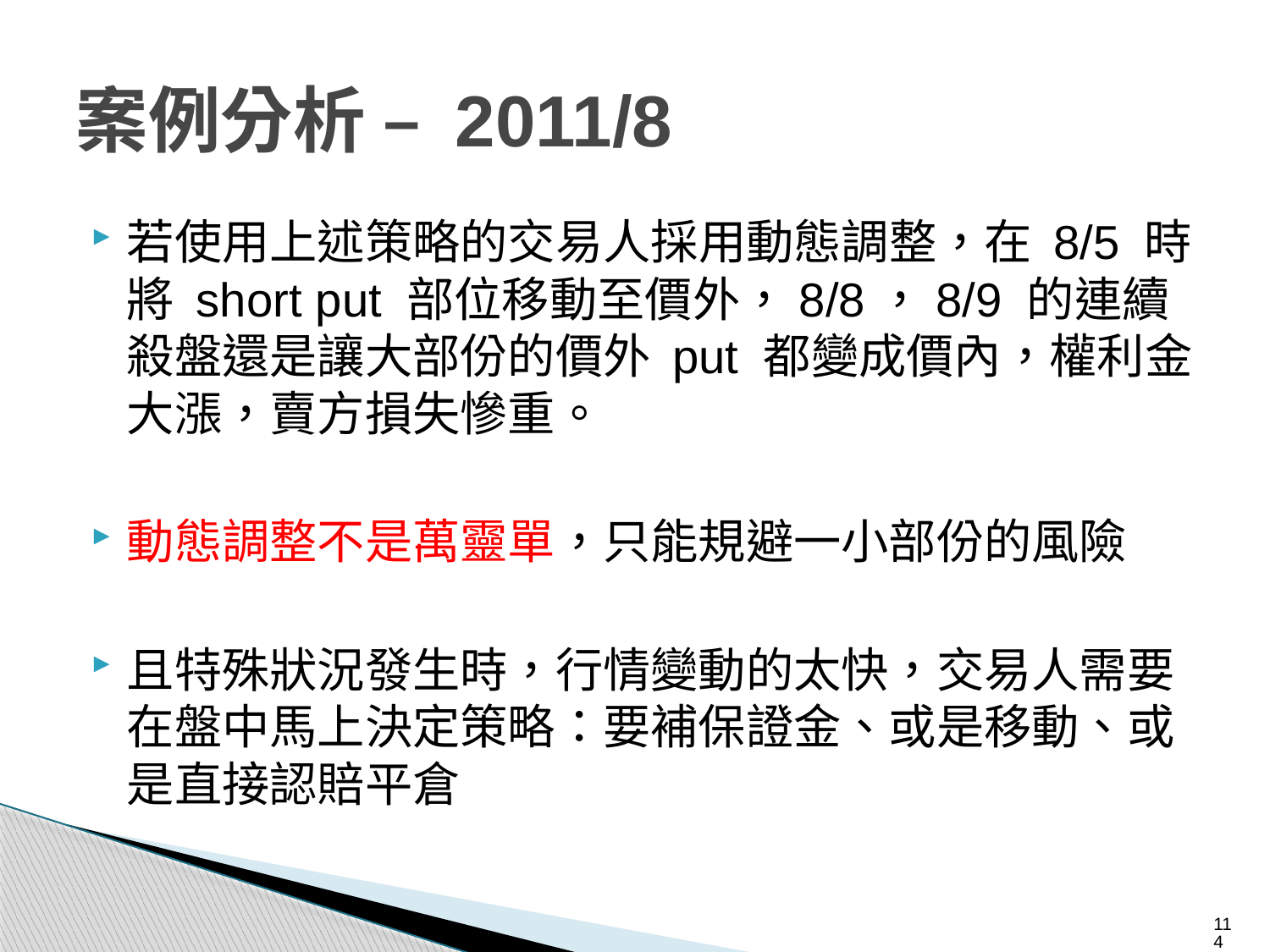

# 案例分析 – 2011/8
若使用上述策略的交易人採用動態調整，在 8/5 時將 short put 部位移動至價外，8/8，8/9 的連續殺盤還是讓大部份的價外 put 都變成價內，權利金大漲，賣方損失慘重。

動態調整不是萬靈單，只能規避一小部份的風險

且特殊狀況發生時，行情變動的太快，交易人需要在盤中馬上決定策略：要補保證金、或是移動、或是直接認賠平倉
114